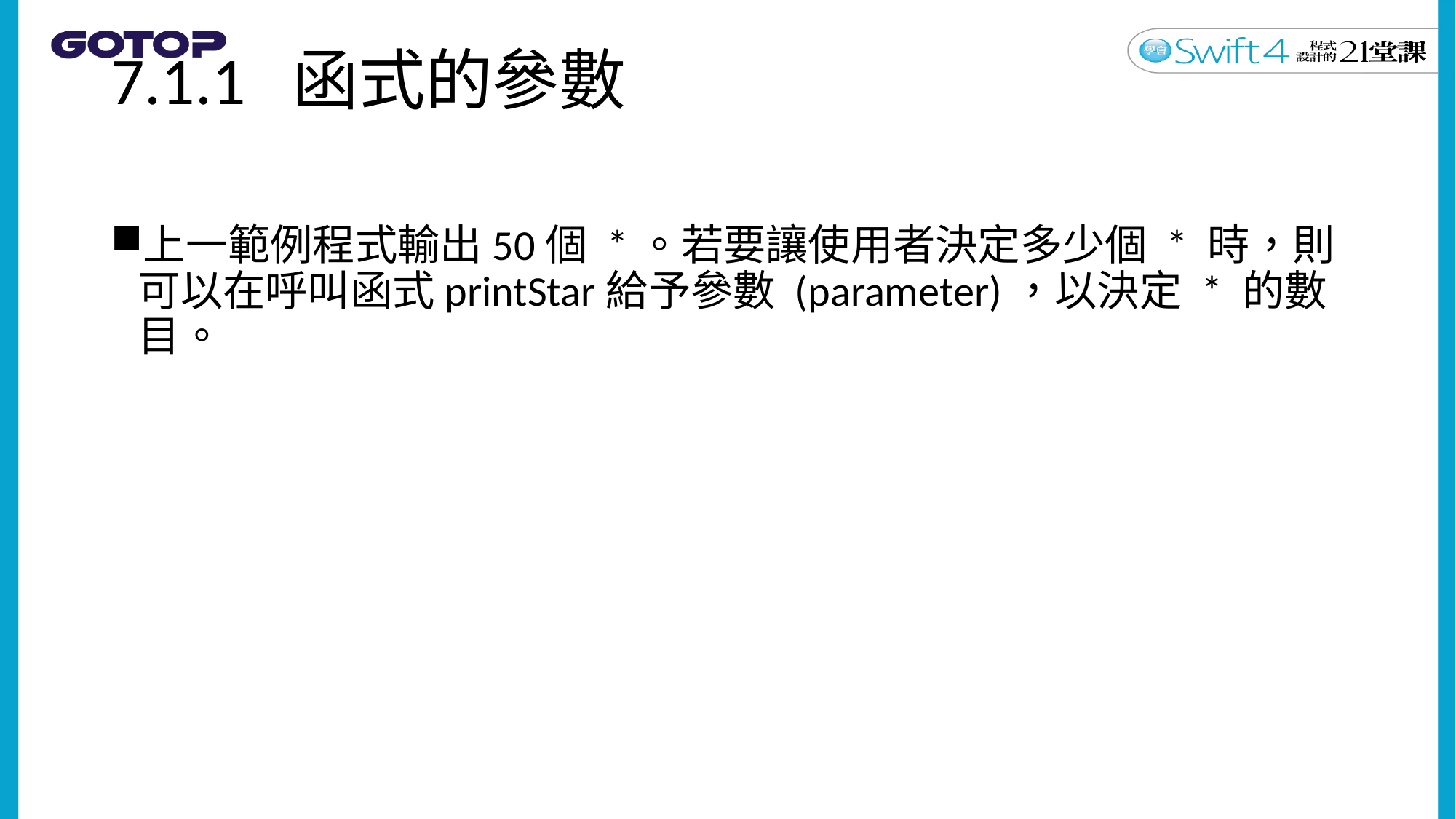

# 7.1.1  函式的參數
上一範例程式輸出50個 *。若要讓使用者決定多少個 * 時，則可以在呼叫函式printStar給予參數 (parameter)，以決定 * 的數目。